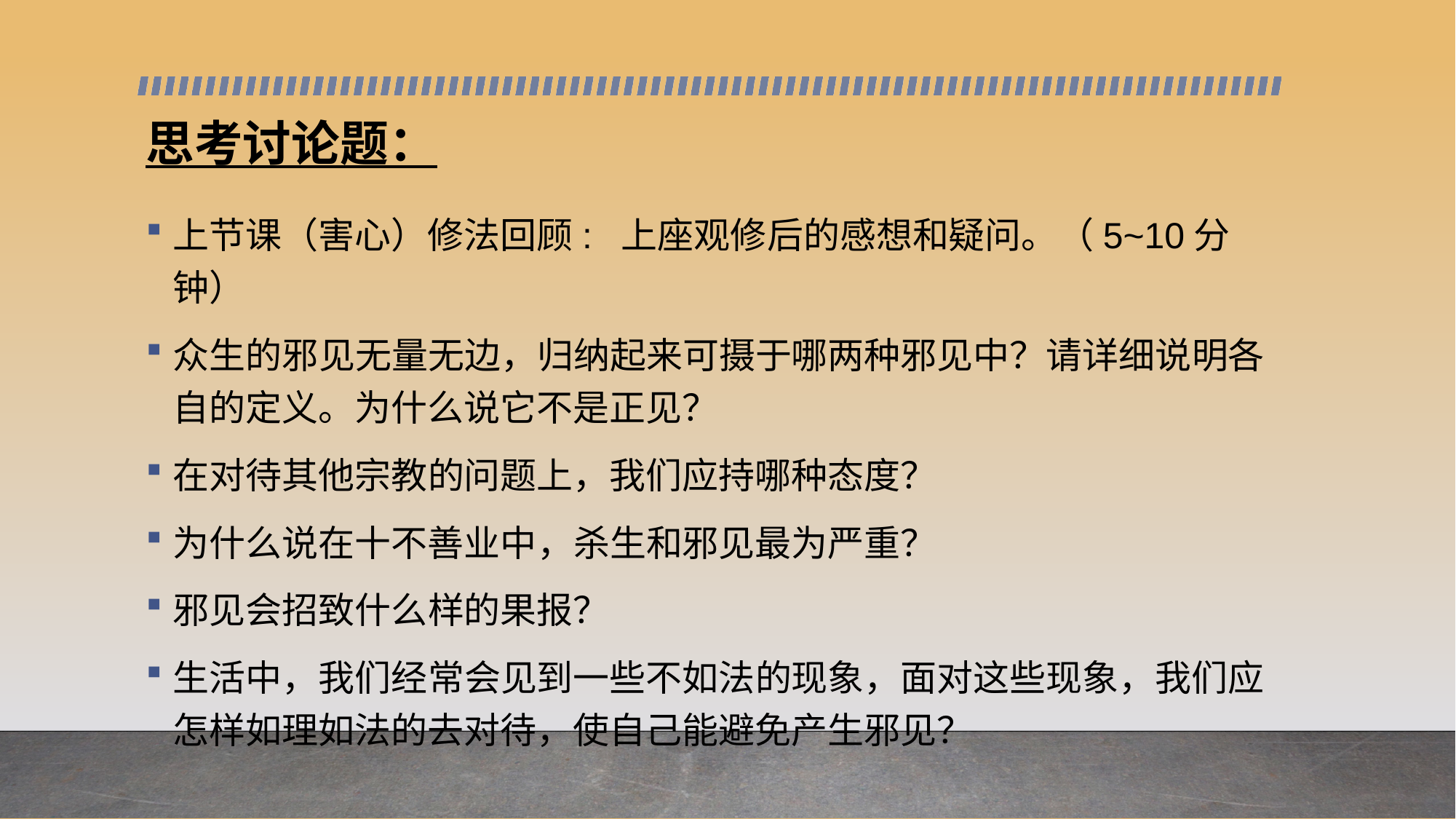

# 思考讨论题：
上节课（害心）修法回顾:  上座观修后的感想和疑问。（5~10分钟）
众生的邪见无量无边，归纳起来可摄于哪两种邪见中？请详细说明各自的定义。为什么说它不是正见？
在对待其他宗教的问题上，我们应持哪种态度？
为什么说在十不善业中，杀生和邪见最为严重？
邪见会招致什么样的果报？
生活中，我们经常会见到一些不如法的现象，面对这些现象，我们应怎样如理如法的去对待，使自己能避免产生邪见？